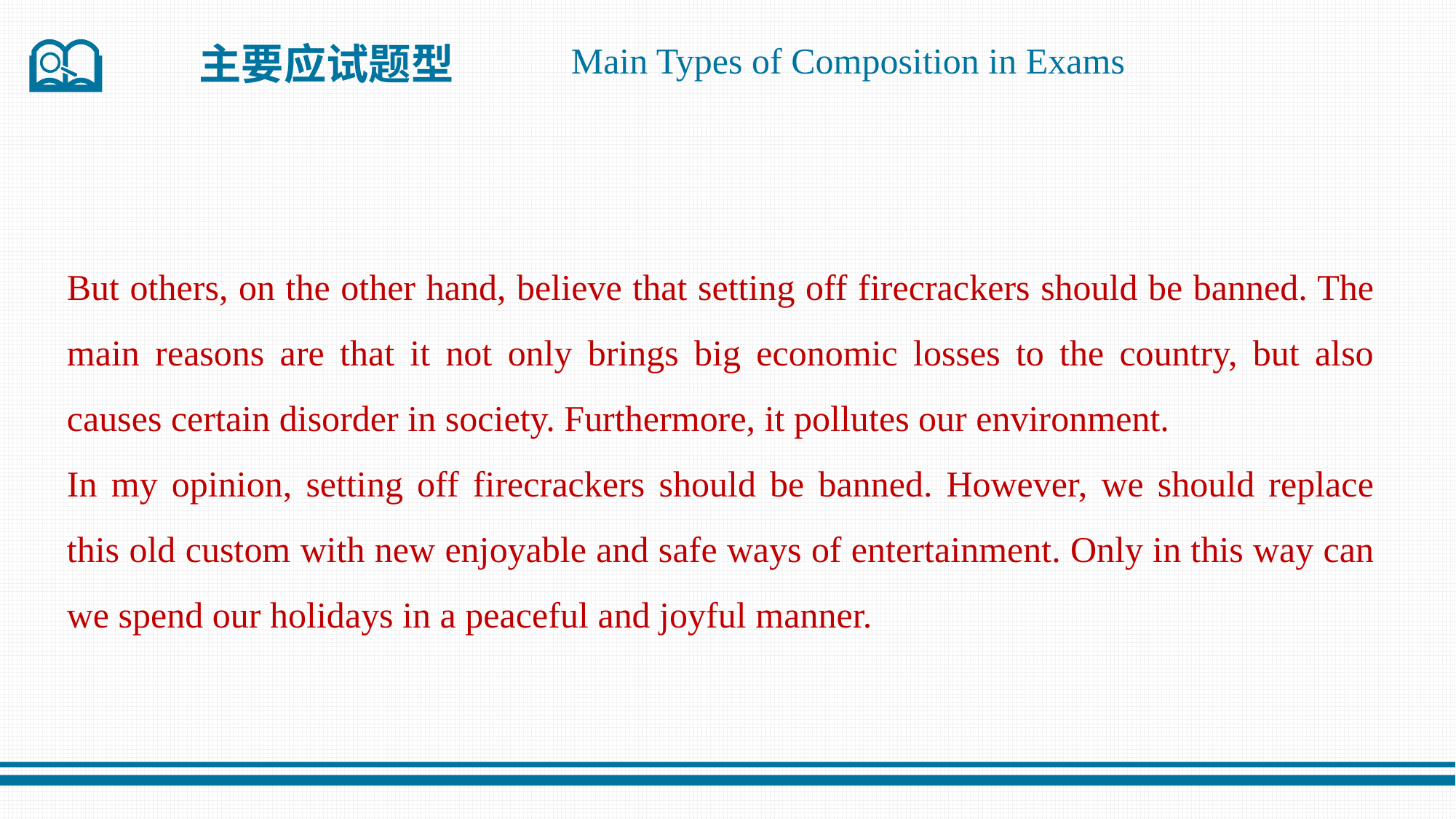

主要应试题型
Main Types of Composition in Exams
But others, on the other hand, believe that setting off firecrackers should be banned. The main reasons are that it not only brings big economic losses to the country, but also causes certain disorder in society. Furthermore, it pollutes our environment.
In my opinion, setting off firecrackers should be banned. However, we should replace this old custom with new enjoyable and safe ways of entertainment. Only in this way can we spend our holidays in a peaceful and joyful manner.